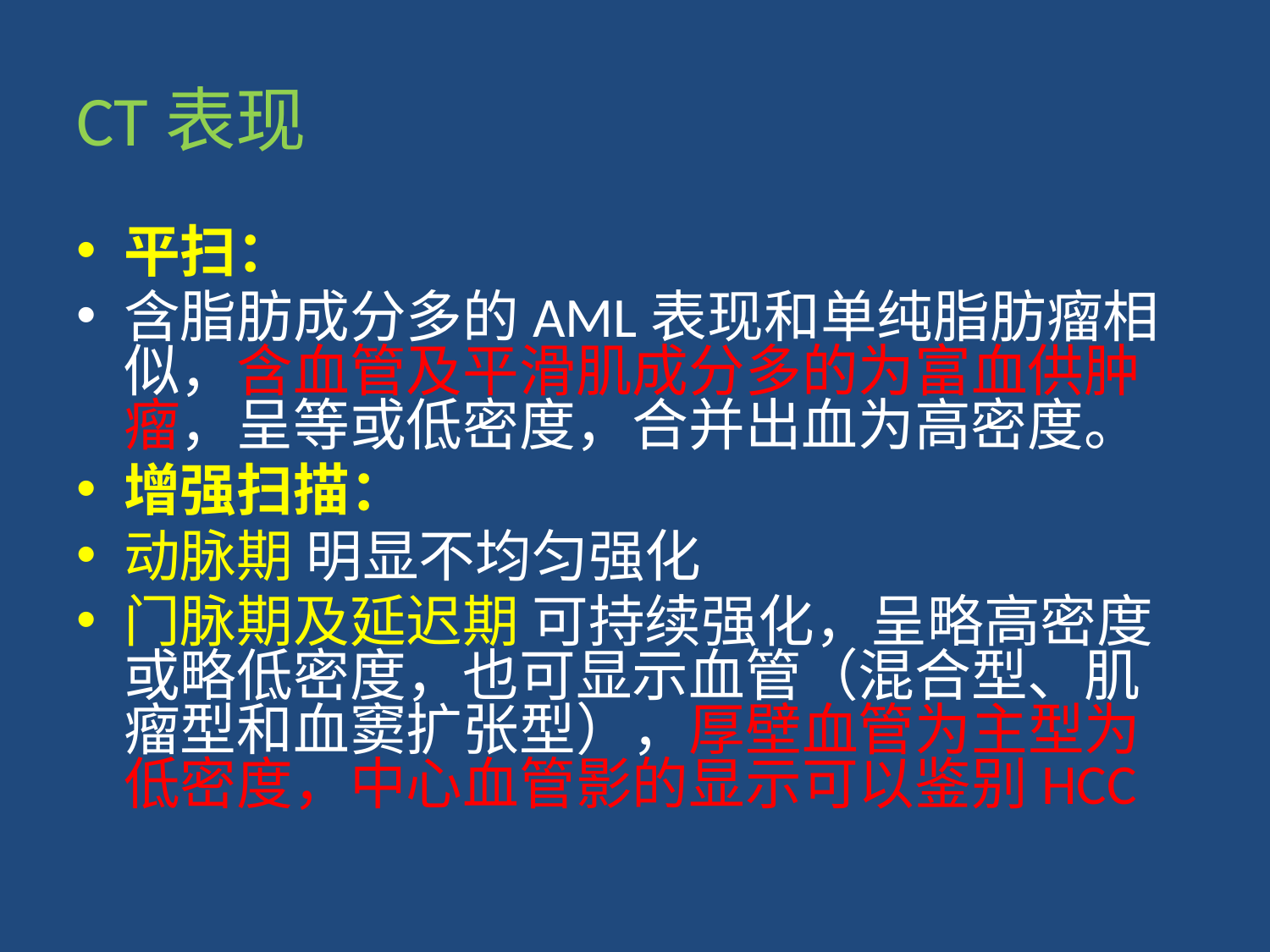

# CT表现
平扫：
含脂肪成分多的AML表现和单纯脂肪瘤相似，含血管及平滑肌成分多的为富血供肿瘤，呈等或低密度，合并出血为高密度。
增强扫描：
动脉期 明显不均匀强化
门脉期及延迟期 可持续强化，呈略高密度或略低密度，也可显示血管（混合型、肌瘤型和血窦扩张型），厚壁血管为主型为低密度，中心血管影的显示可以鉴别HCC